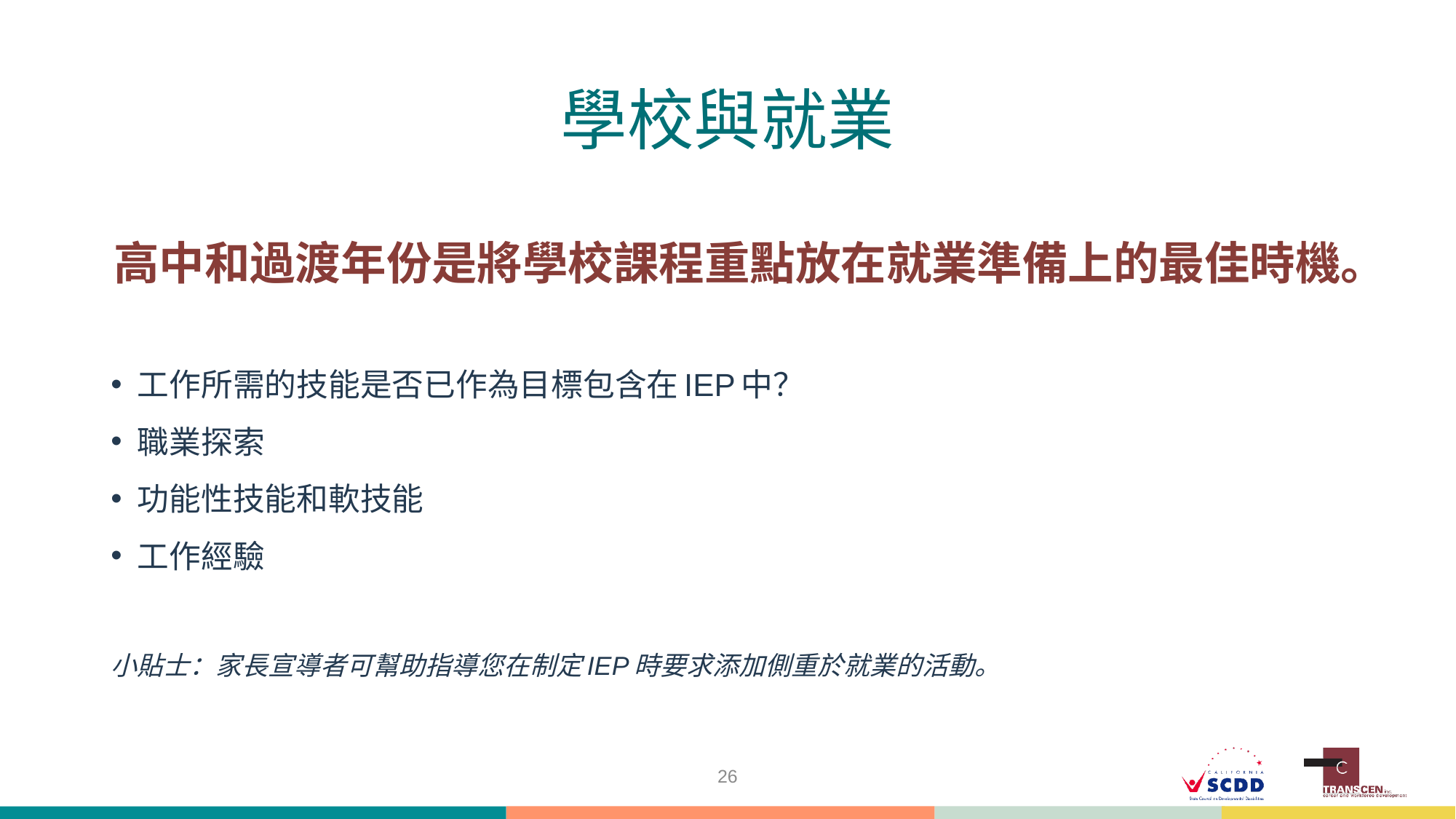

# 學校與就業
高中和過渡年份是將學校課程重點放在就業準備上的最佳時機。

工作所需的技能是否已作為目標包含在IEP中？
職業探索
功能性技能和軟技能
工作經驗

小貼士：家長宣導者可幫助指導您在制定IEP時要求添加側重於就業的活動。
26